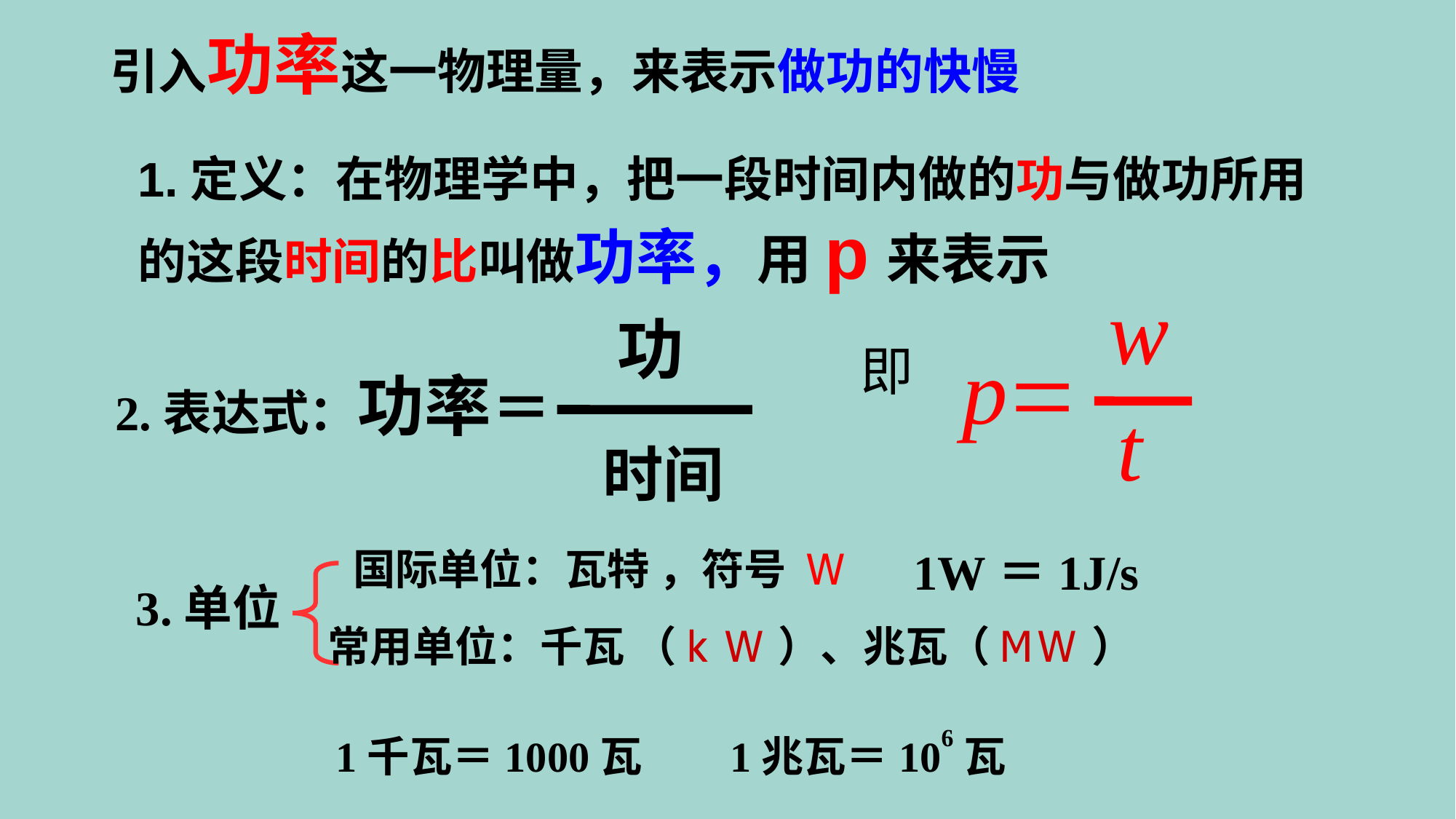

引入功率这一物理量，来表示做功的快慢
1.定义：在物理学中，把一段时间内做的功与做功所用的这段时间的比叫做功率，用p来表示
w

p
=
即
t
功
2.表达式：功率＝

时间

1W＝1J/s
国际单位：瓦特 ，符号 W

3.单位
常用单位：千瓦 （k W）、兆瓦（MW）
1千瓦＝1000瓦        1兆瓦＝106瓦